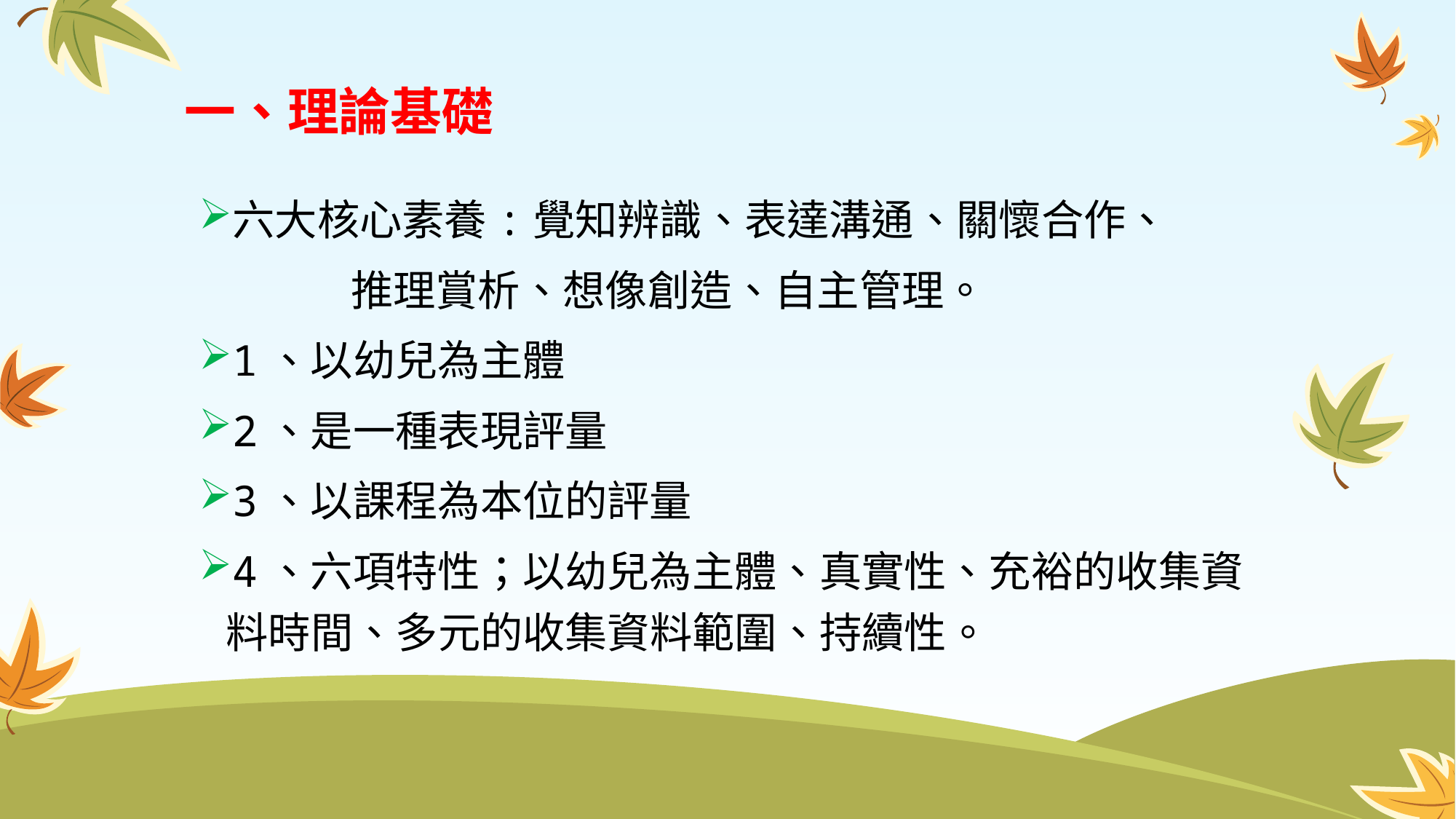

# 一、理論基礎
六大核心素養:覺知辨識、表達溝通、關懷合作、
               推理賞析、想像創造、自主管理。
1、以幼兒為主體
2、是一種表現評量
3、以課程為本位的評量
4、六項特性；以幼兒為主體、真實性、充裕的收集資料時間、多元的收集資料範圍、持續性。